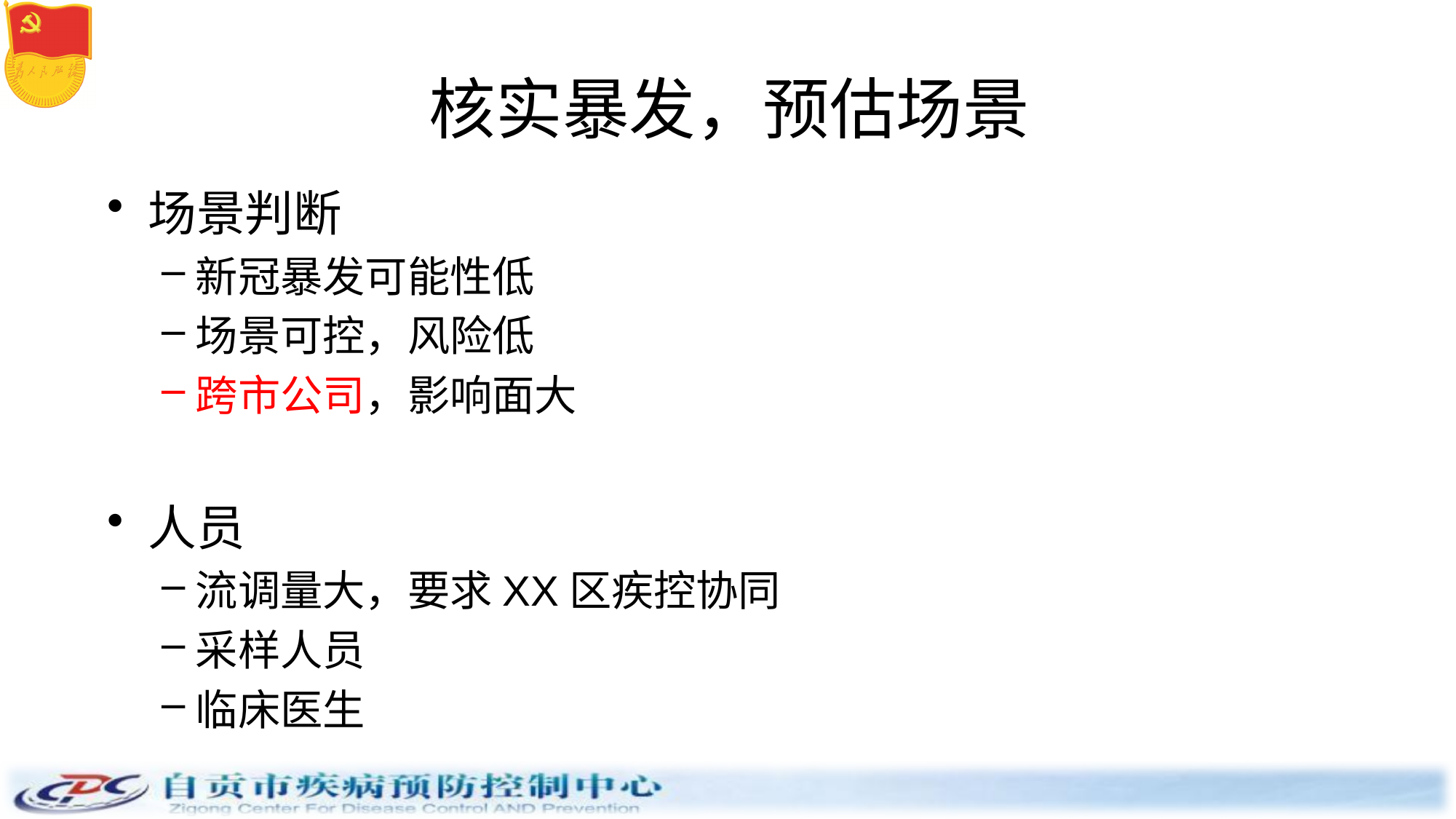

# 核实暴发，预估场景
场景判断
新冠暴发可能性低
场景可控，风险低
跨市公司，影响面大

人员
流调量大，要求XX区疾控协同
采样人员
临床医生